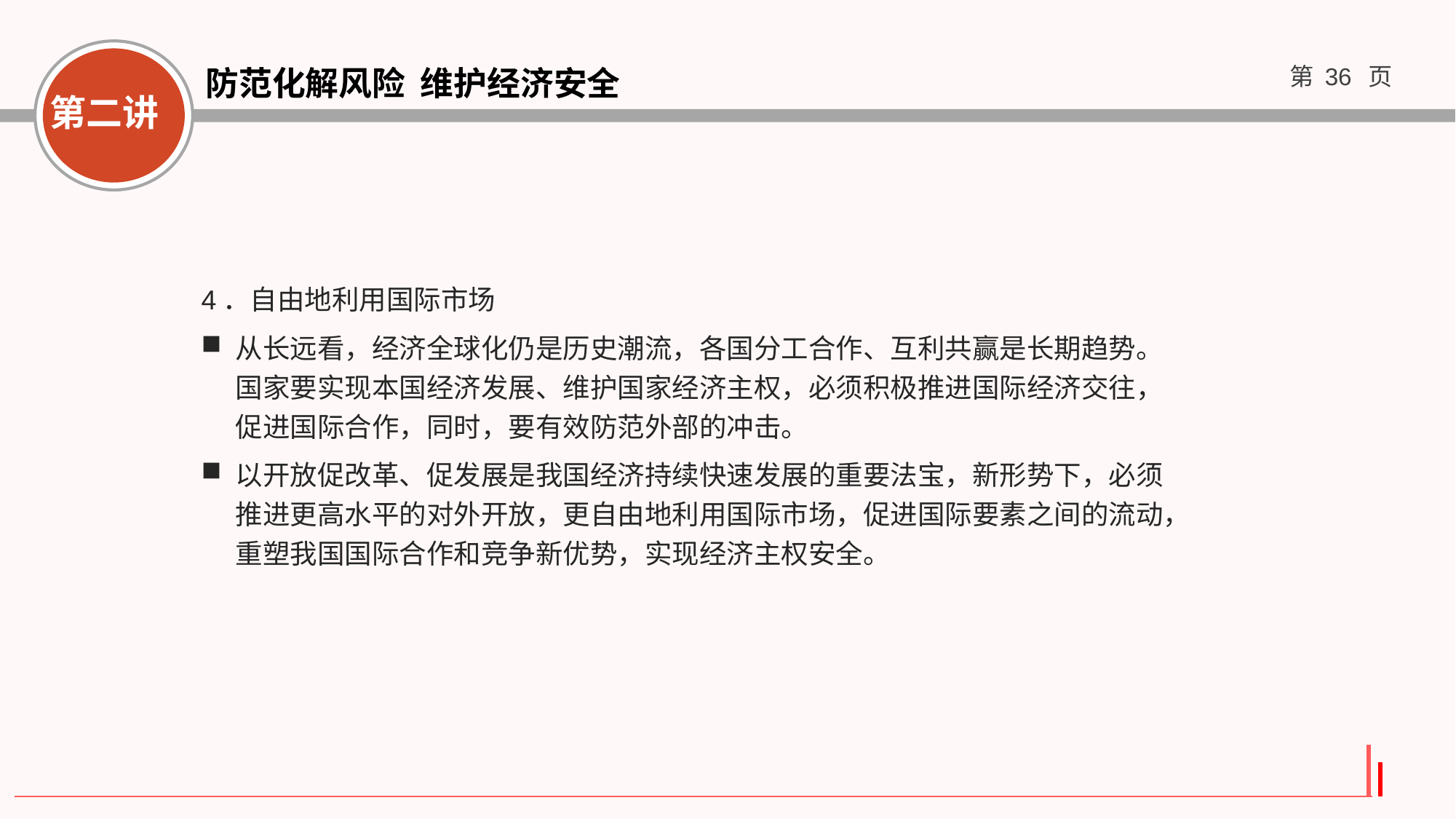

4．自由地利用国际市场
从长远看，经济全球化仍是历史潮流，各国分工合作、互利共赢是长期趋势。国家要实现本国经济发展、维护国家经济主权，必须积极推进国际经济交往，促进国际合作，同时，要有效防范外部的冲击。
以开放促改革、促发展是我国经济持续快速发展的重要法宝，新形势下，必须推进更高水平的对外开放，更自由地利用国际市场，促进国际要素之间的流动，重塑我国国际合作和竞争新优势，实现经济主权安全。